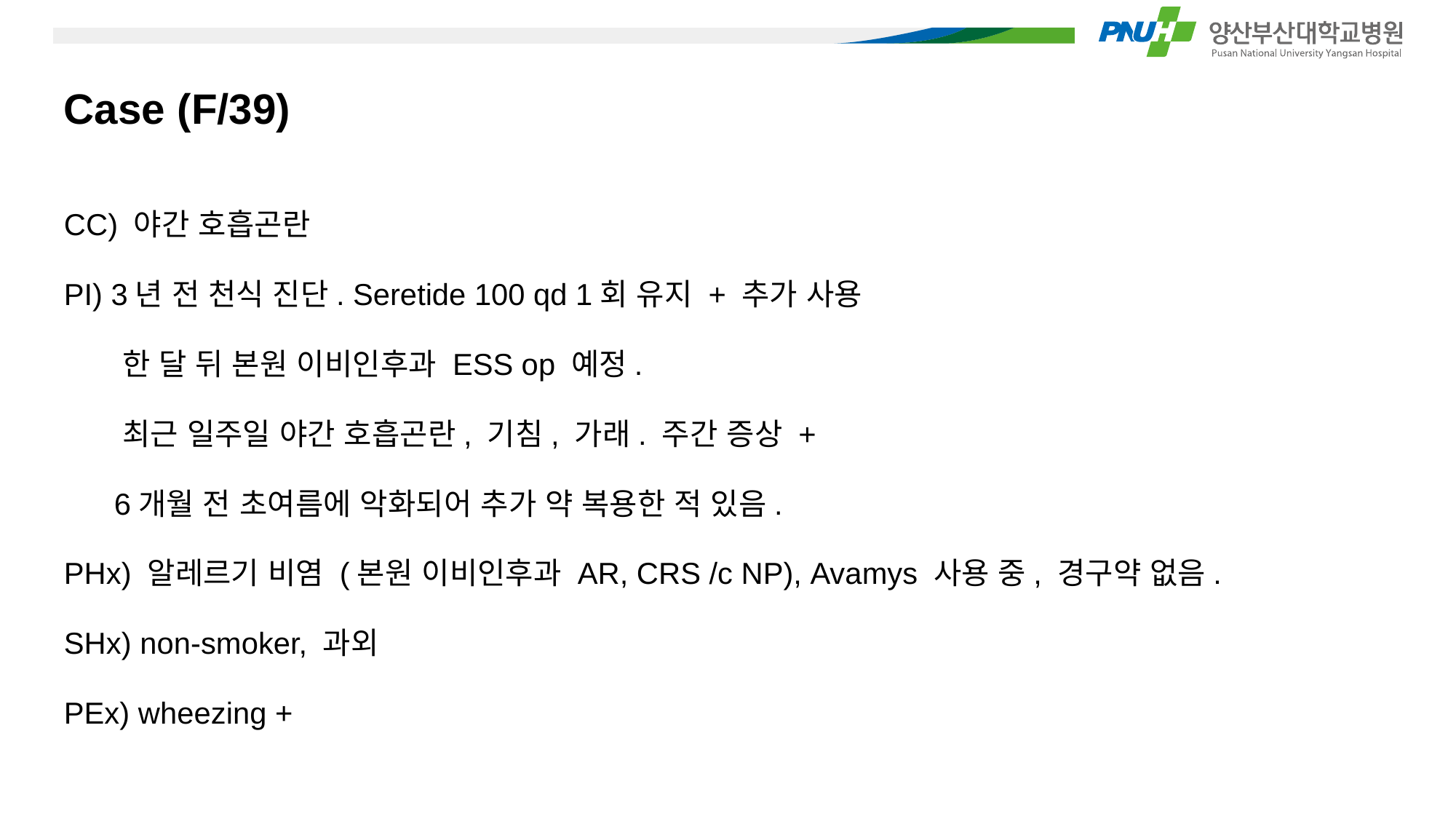

# Case (F/39)
CC) 야간 호흡곤란
PI) 3년 전 천식 진단. Seretide 100 qd 1회 유지 + 추가 사용
      한 달 뒤 본원 이비인후과 ESS op 예정.
      최근 일주일 야간 호흡곤란, 기침, 가래. 주간 증상 +
      6개월 전 초여름에 악화되어 추가 약 복용한 적 있음.
PHx) 알레르기 비염 (본원 이비인후과 AR, CRS /c NP), Avamys 사용 중, 경구약 없음.
SHx) non-smoker, 과외
PEx) wheezing +